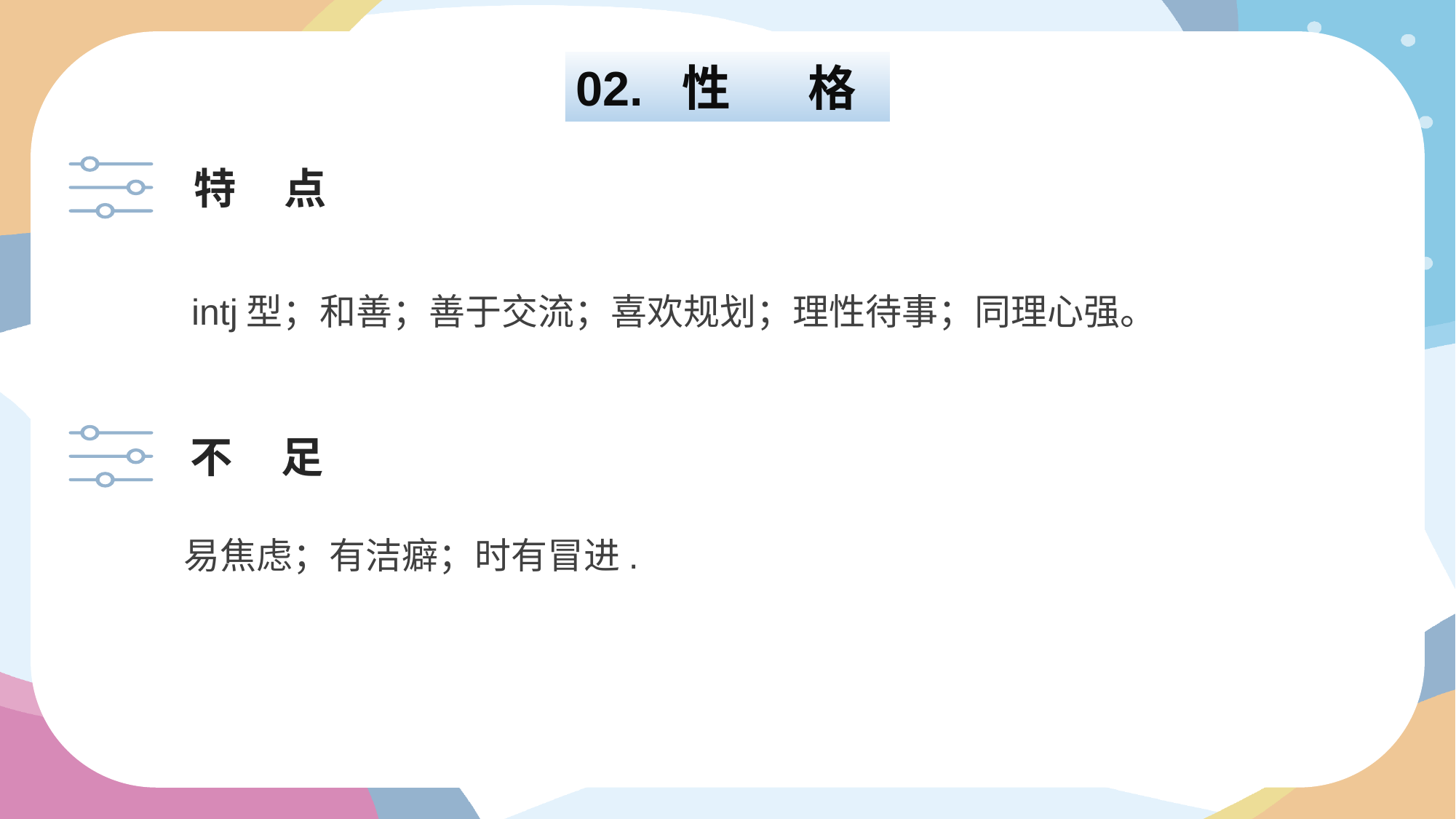

02.  性       格
特     点

intj型；和善；善于交流；喜欢规划；理性待事；同理心强。
不     足

易焦虑；有洁癖；时有冒进.